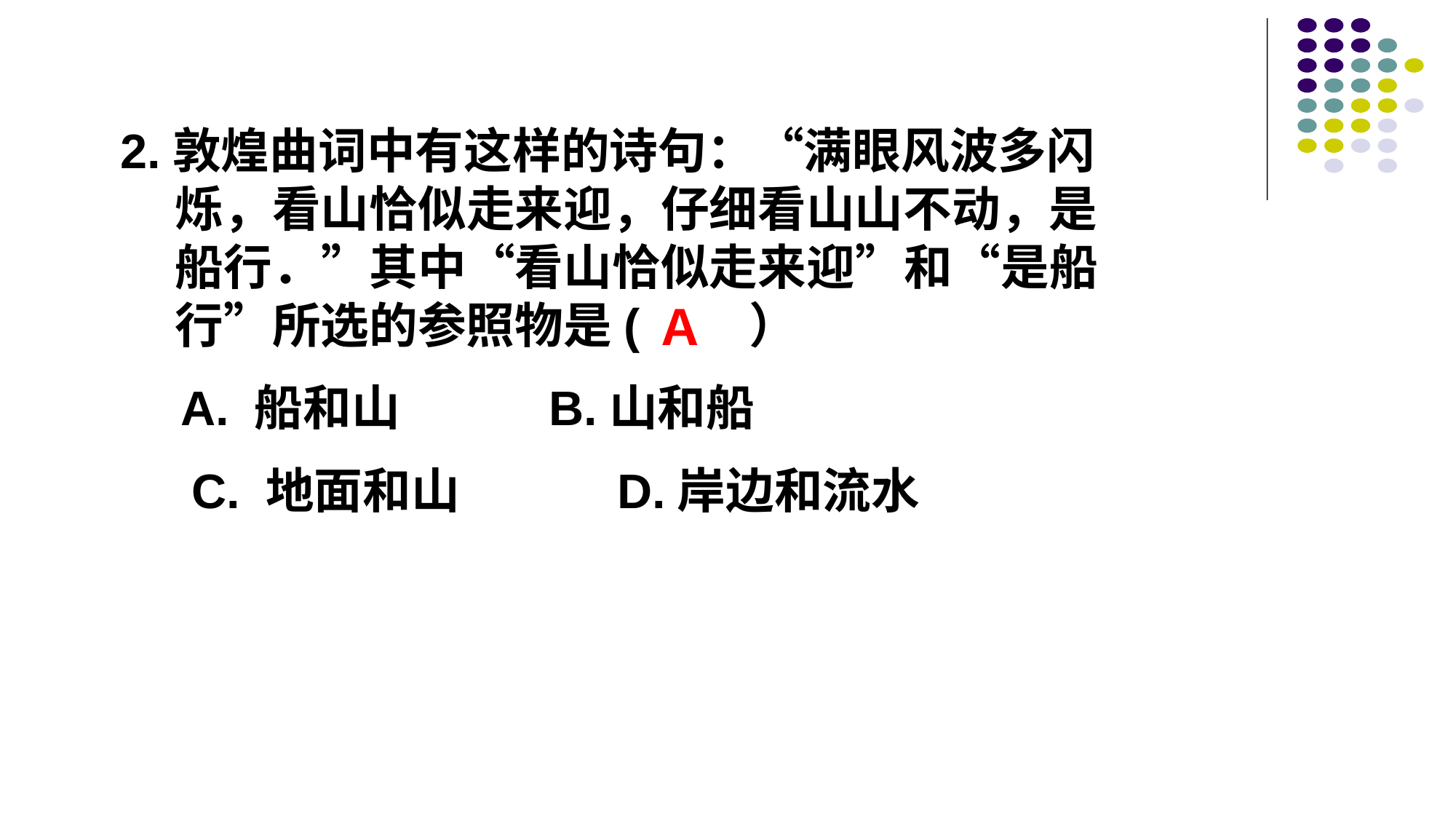

2.敦煌曲词中有这样的诗句：“满眼风波多闪烁，看山恰似走来迎，仔细看山山不动，是船行．”其中“看山恰似走来迎”和“是船行”所选的参照物是(　　）
　A. 船和山        　B.山和船
　 C. 地面和山　　　D.岸边和流水
Ａ